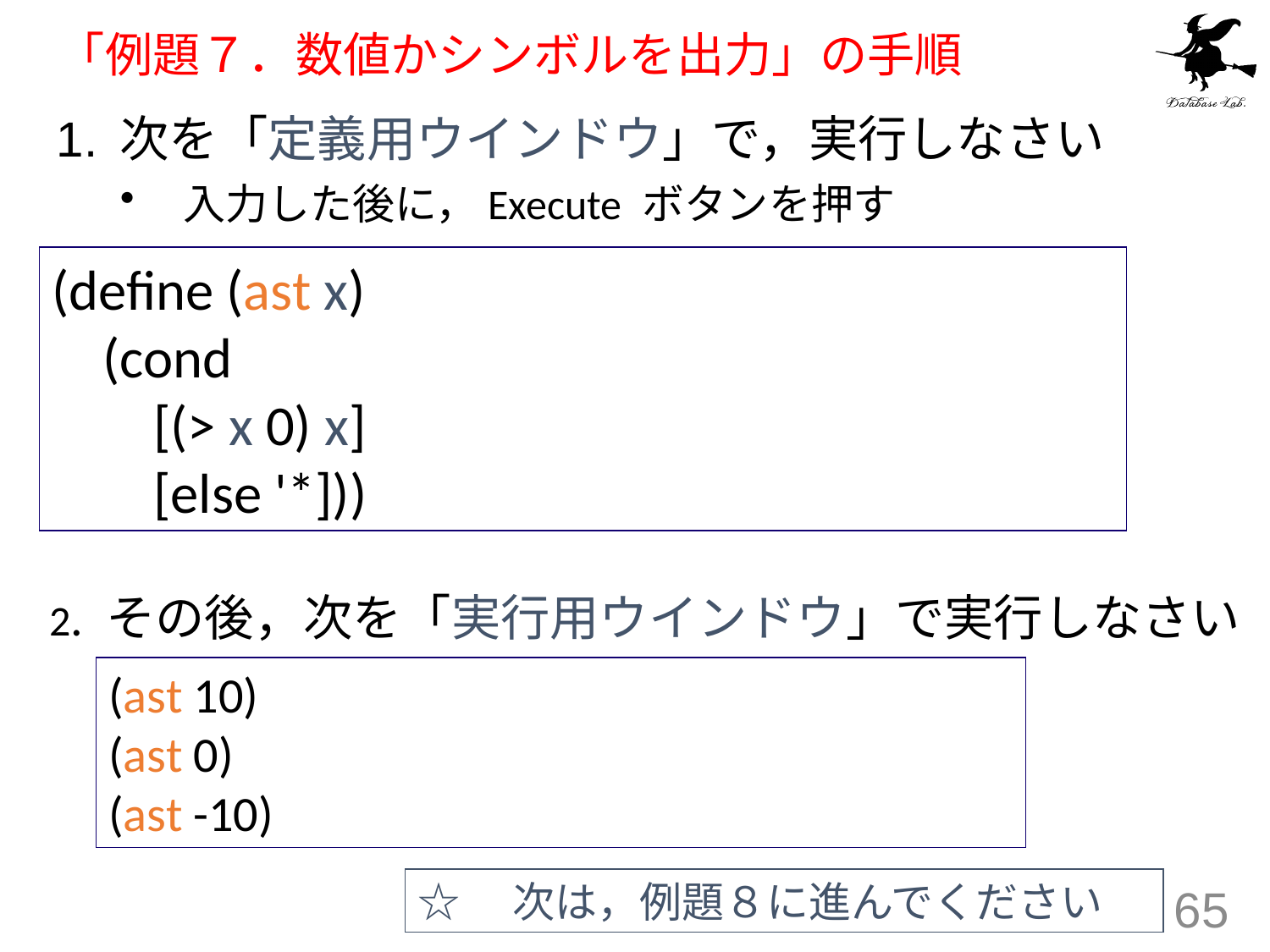

# 「例題７．数値かシンボルを出力」の手順
次を「定義用ウインドウ」で，実行しなさい
入力した後に，Execute ボタンを押す
(define (ast x)
    (cond
        [(> x 0) x]
        [else '*]))
2. その後，次を「実行用ウインドウ」で実行しなさい
(ast 10)
(ast 0)
(ast -10)
☆　次は，例題８に進んでください
65